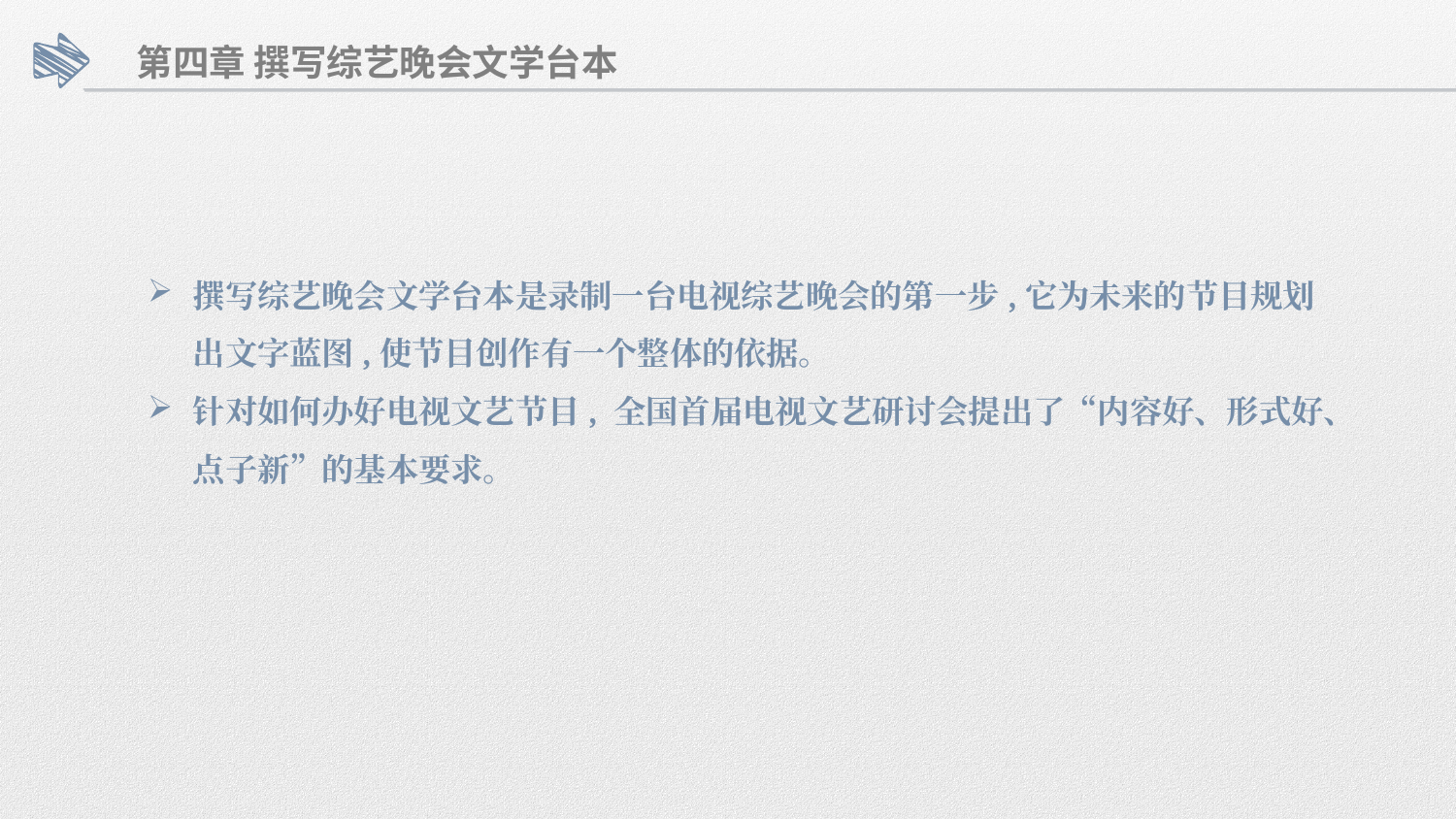

第四章 撰写综艺晚会文学台本
撰写综艺晚会文学台本是录制一台电视综艺晚会的第一步,它为未来的节目规划出文字蓝图,使节目创作有一个整体的依据。
针对如何办好电视文艺节目, 全国首届电视文艺研讨会提出了“内容好、形式好、点子新”的基本要求。